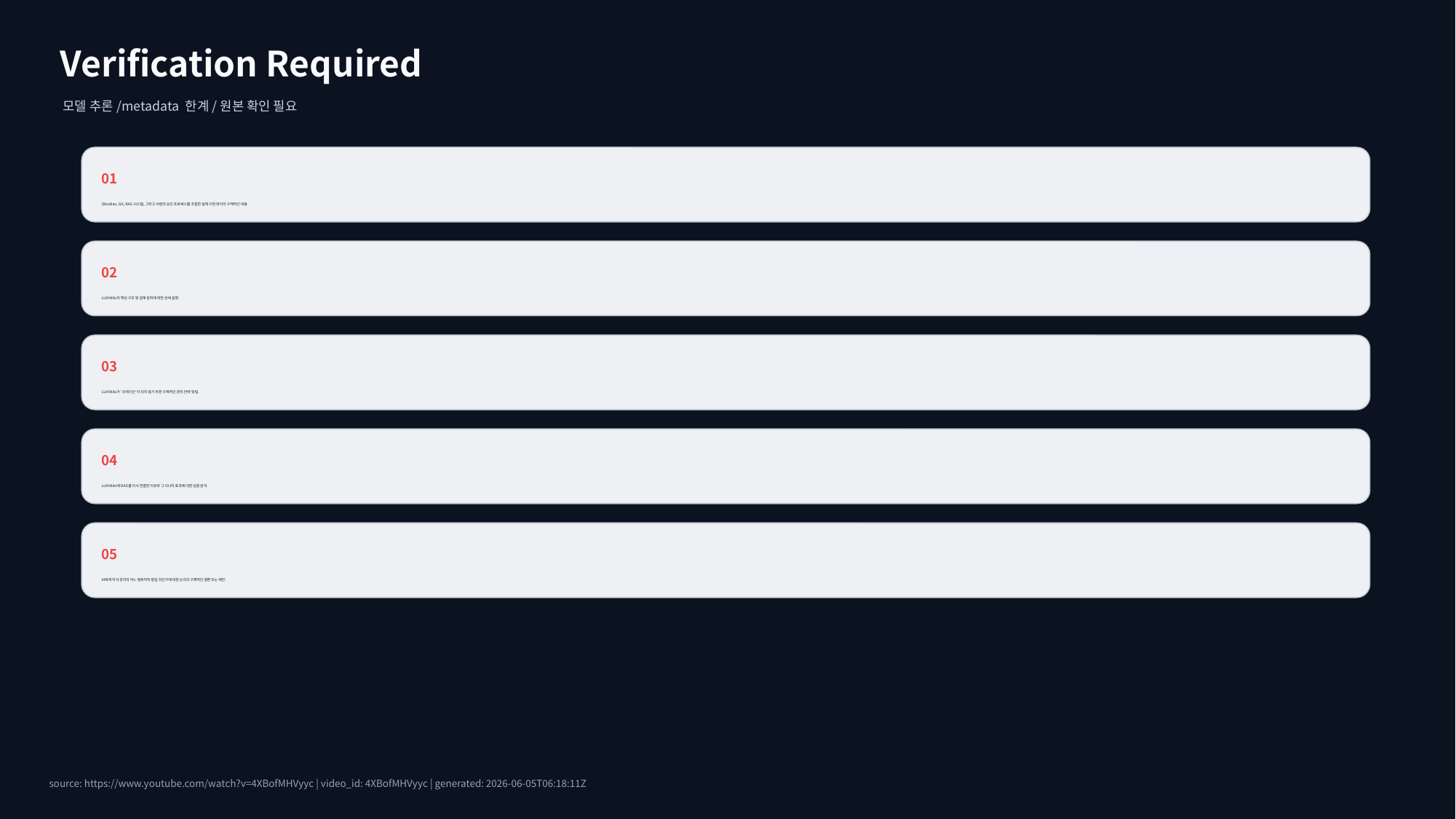

Verification Required
모델 추론/metadata 한계/원본 확인 필요

01
Obsidian, Git, RAG 시스템, 그리고 사람의 승인 프로세스를 조합한 실제 구현 방식의 구체적인 내용.

02
LLM Wiki의 핵심 구조 및 설계 원칙에 대한 상세 설명.

03
LLM Wiki가 '쓰레기산'이 되지 않기 위한 구체적인 관리 전략 및 팁.

04
LLM Wiki에 RAG를 다시 연결한 이유와 그 시너지 효과에 대한 심층 분석.

05
AI에게 지식 관리의 어느 범위까지 맡길 것인가에 대한 논의의 구체적인 결론 또는 제안.
source: https://www.youtube.com/watch?v=4XBofMHVyyc | video_id: 4XBofMHVyyc | generated: 2026-06-05T06:18:11Z